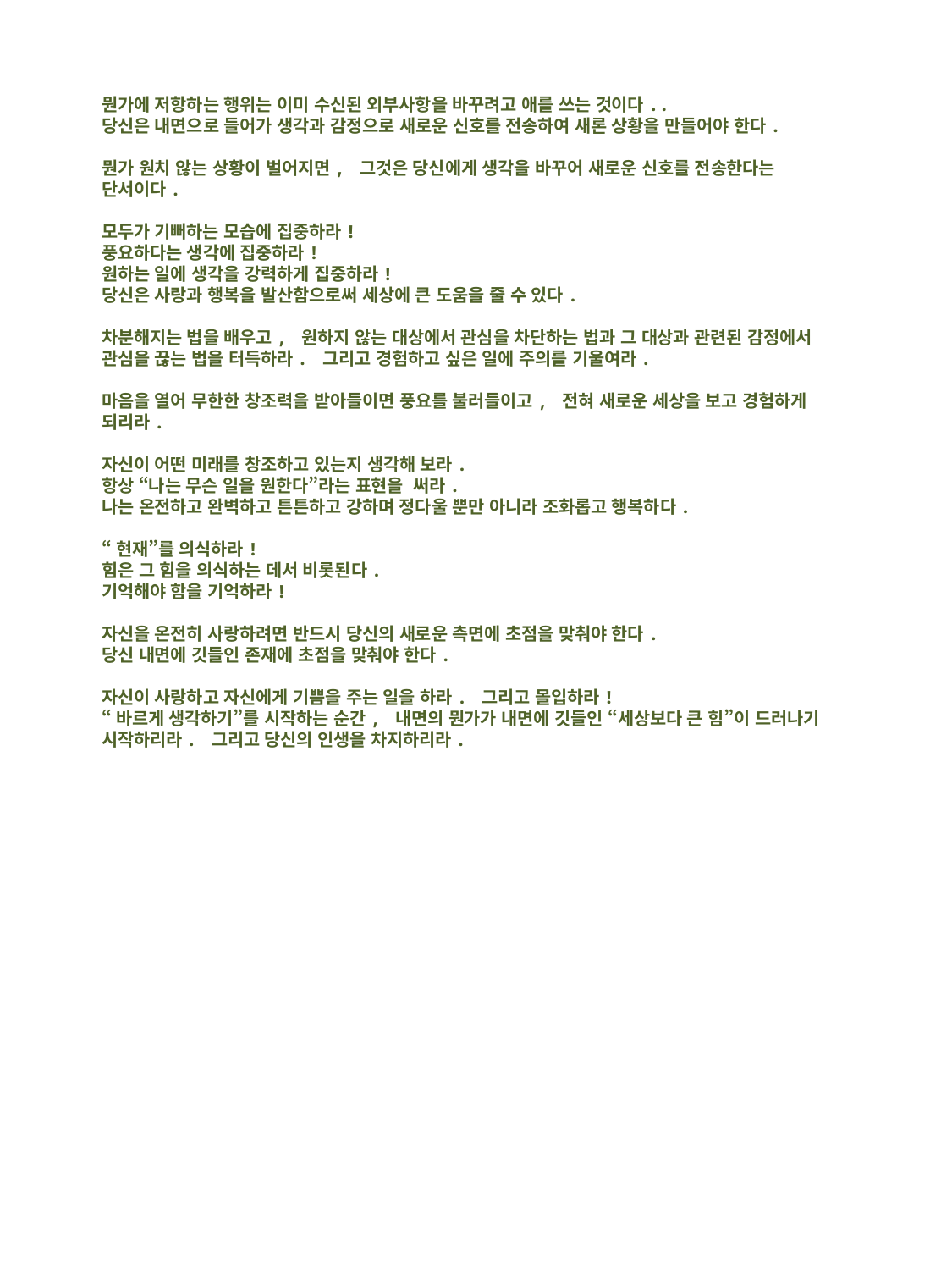

뭔가에 저항하는 행위는 이미 수신된 외부사항을 바꾸려고 애를 쓰는 것이다..
당신은 내면으로 들어가 생각과 감정으로 새로운 신호를 전송하여 새론 상황을 만들어야 한다.

뭔가 원치 않는 상황이 벌어지면, 그것은 당신에게 생각을 바꾸어 새로운 신호를 전송한다는 단서이다.

모두가 기뻐하는 모습에 집중하라!
풍요하다는 생각에 집중하라!
원하는 일에 생각을 강력하게 집중하라!
당신은 사랑과 행복을 발산함으로써 세상에 큰 도움을 줄 수 있다.

차분해지는 법을 배우고, 원하지 않는 대상에서 관심을 차단하는 법과 그 대상과 관련된 감정에서 관심을 끊는 법을 터득하라. 그리고 경험하고 싶은 일에 주의를 기울여라.

마음을 열어 무한한 창조력을 받아들이면 풍요를 불러들이고, 전혀 새로운 세상을 보고 경험하게 되리라.

자신이 어떤 미래를 창조하고 있는지 생각해 보라.
항상 “나는 무슨 일을 원한다”라는 표현을  써라.
나는 온전하고 완벽하고 튼튼하고 강하며 정다울 뿐만 아니라 조화롭고 행복하다.

“현재”를 의식하라!
힘은 그 힘을 의식하는 데서 비롯된다.
기억해야 함을 기억하라!

자신을 온전히 사랑하려면 반드시 당신의 새로운 측면에 초점을 맞춰야 한다.
당신 내면에 깃들인 존재에 초점을 맞춰야 한다.

자신이 사랑하고 자신에게 기쁨을 주는 일을 하라. 그리고 몰입하라!
“바르게 생각하기”를 시작하는 순간, 내면의 뭔가가 내면에 깃들인 “세상보다 큰 힘”이 드러나기 시작하리라. 그리고 당신의 인생을 차지하리라.